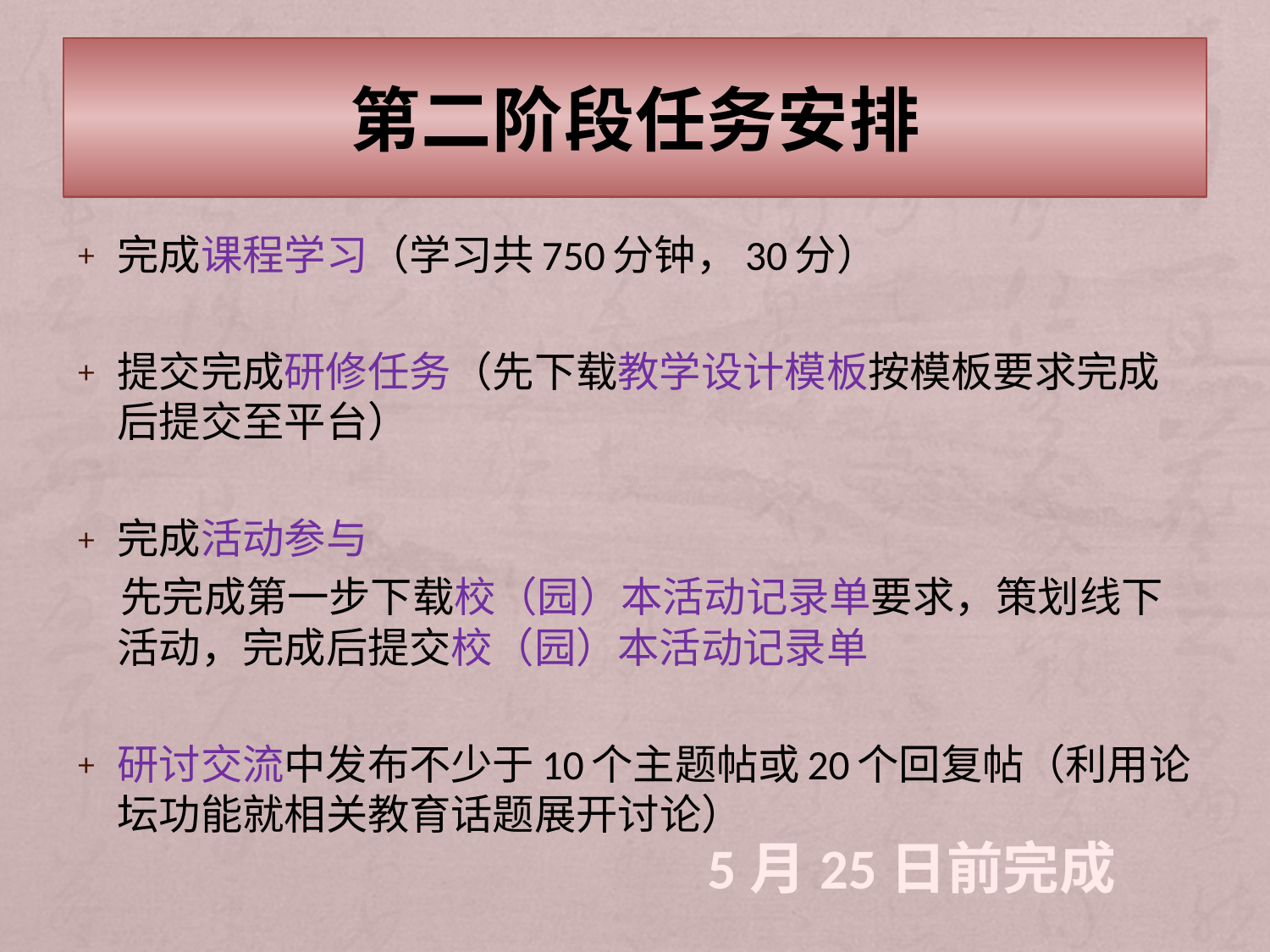

# 第二阶段任务安排
完成课程学习（学习共750分钟，30分）

提交完成研修任务（先下载教学设计模板按模板要求完成后提交至平台）

完成活动参与
    先完成第一步下载校（园）本活动记录单要求，策划线下活动，完成后提交校（园）本活动记录单

研讨交流中发布不少于10个主题帖或20个回复帖（利用论坛功能就相关教育话题展开讨论）

5月25日前完成